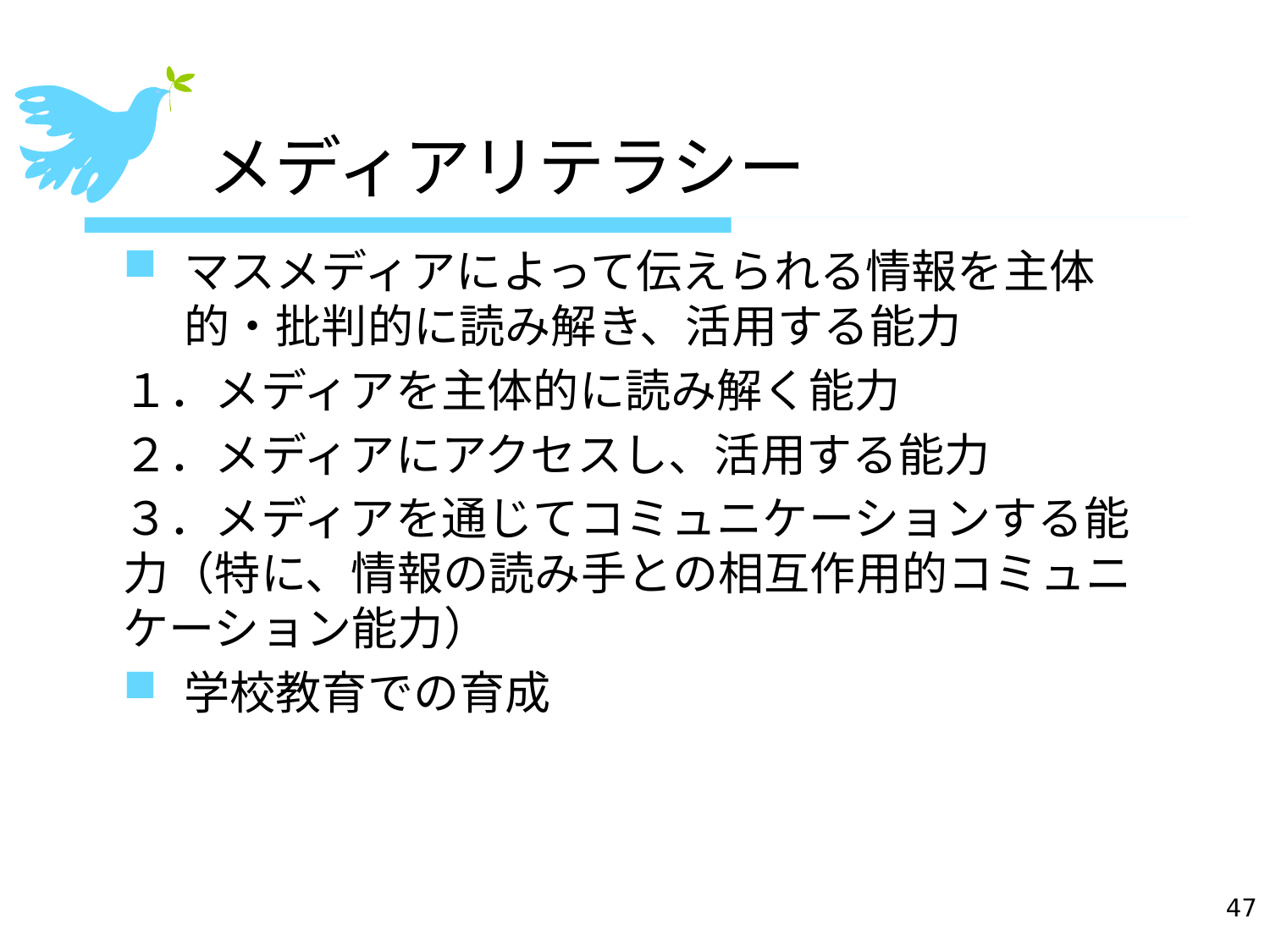

# メディアリテラシー
マスメディアによって伝えられる情報を主体的・批判的に読み解き、活用する能力
１．メディアを主体的に読み解く能力
２．メディアにアクセスし、活用する能力
３．メディアを通じてコミュニケーションする能力（特に、情報の読み手との相互作用的コミュニケーション能力）
学校教育での育成
47